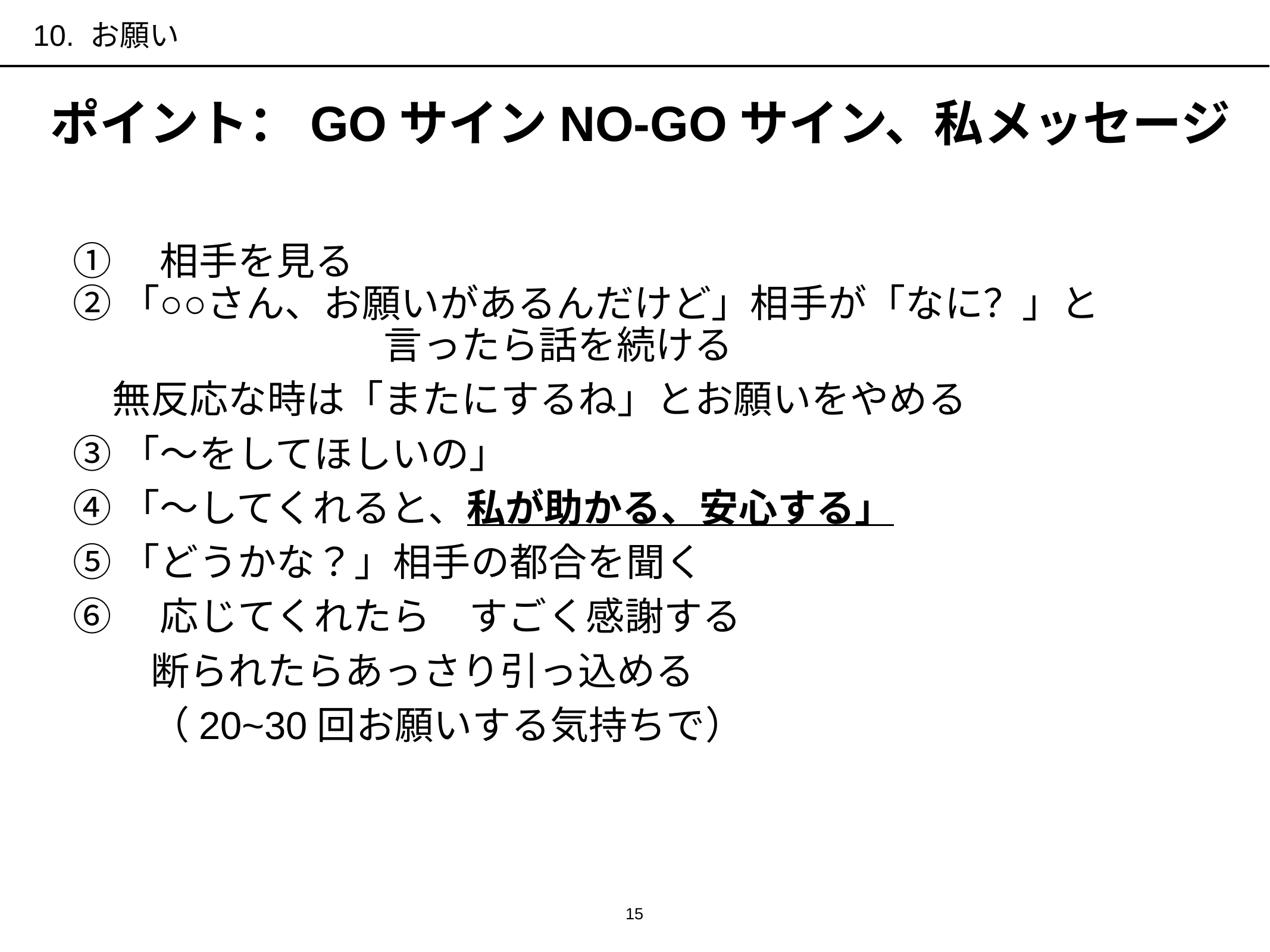

10. お願い

ポイント：GOサインNO-GOサイン、私メッセージ
①　相手を見る
②「○○さん、お願いがあるんだけど」相手が「なに？」と　　　　　　　　　　　言ったら話を続ける
　無反応な時は「またにするね」とお願いをやめる
③「～をしてほしいの」
④「～してくれると、私が助かる、安心する」
⑤「どうかな？」相手の都合を聞く
⑥　応じてくれたら　すごく感謝する
　　断られたらあっさり引っ込める
　　（20~30回お願いする気持ちで）
15